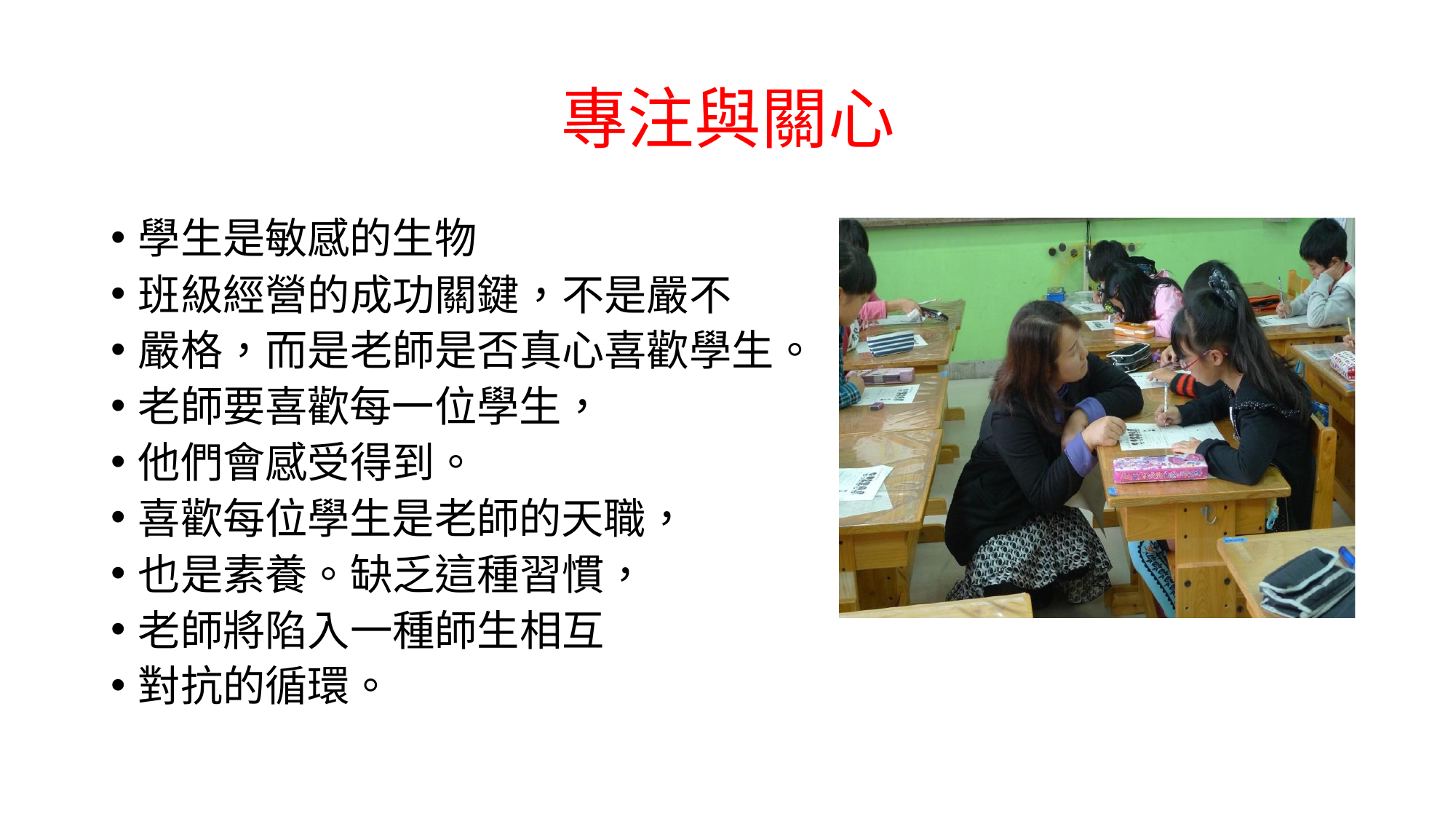

# 專注與關心
學生是敏感的生物
班級經營的成功關鍵，不是嚴不
嚴格，而是老師是否真心喜歡學生。
老師要喜歡每一位學生，
他們會感受得到。
喜歡每位學生是老師的天職，
也是素養。缺乏這種習慣，
老師將陷入一種師生相互
對抗的循環。